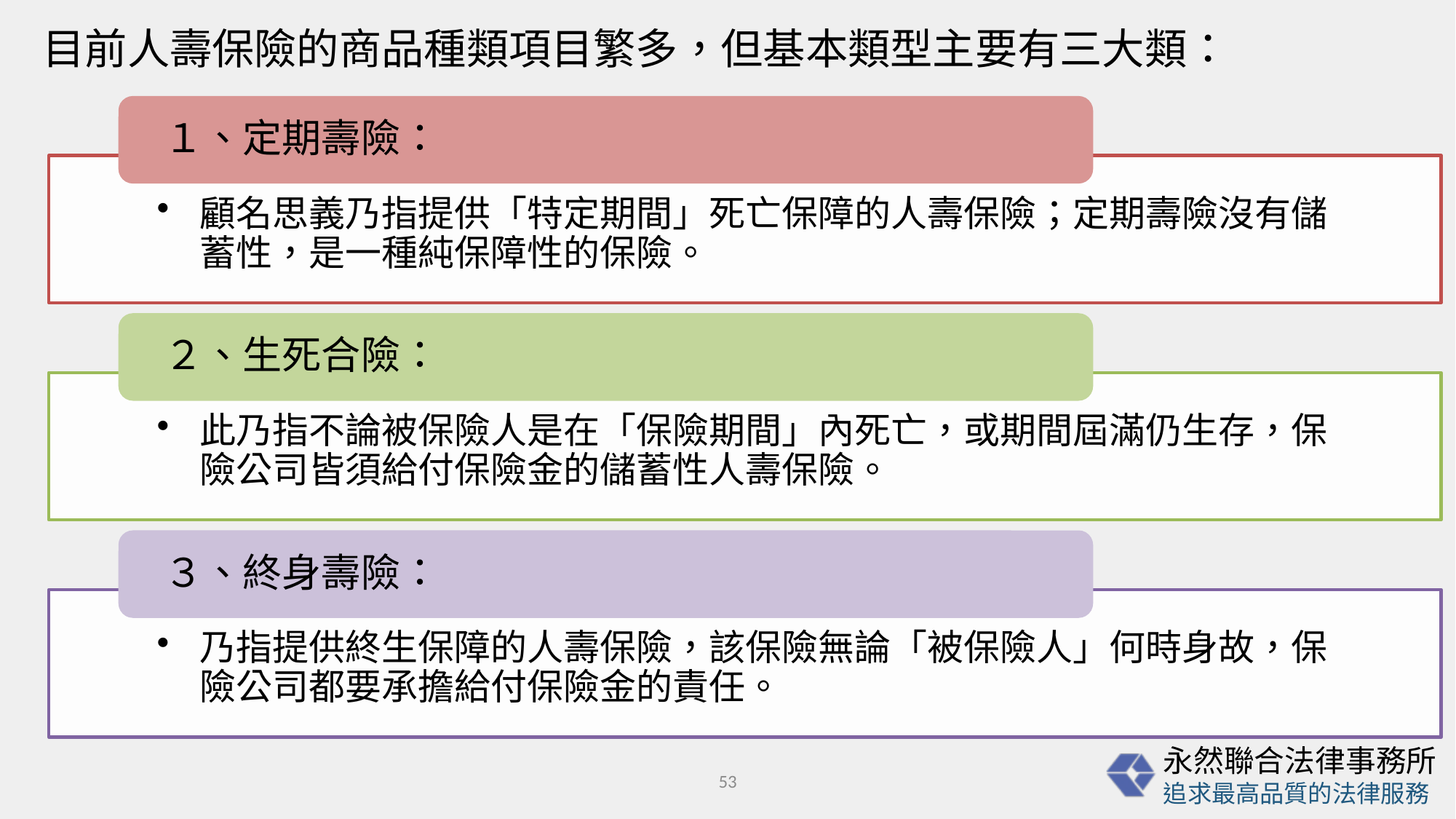

目前人壽保險的商品種類項目繁多，但基本類型主要有三大類：
顧名思義乃指提供「特定期間」死亡保障的人壽保險；定期壽險沒有儲蓄性，是一種純保障性的保險。
１、定期壽險：
此乃指不論被保險人是在「保險期間」內死亡，或期間屆滿仍生存，保險公司皆須給付保險金的儲蓄性人壽保險。
２、生死合險：
乃指提供終生保障的人壽保險，該保險無論「被保險人」何時身故，保險公司都要承擔給付保險金的責任。
３、終身壽險：
53